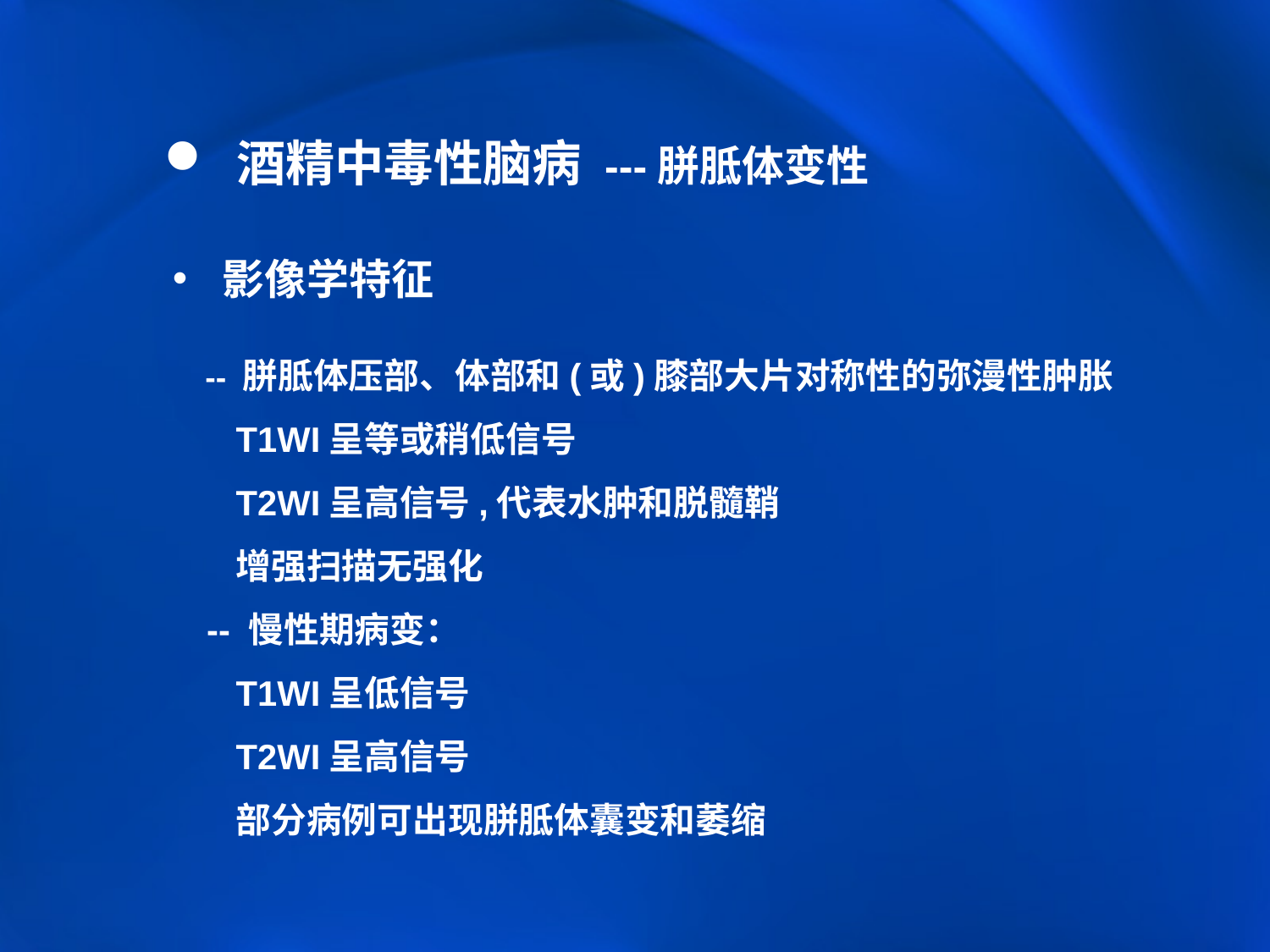

酒精中毒性脑病 ---胼胝体变性
 影像学特征
  -- 胼胝体压部、体部和(或)膝部大片对称性的弥漫性肿胀
     T1WI呈等或稍低信号
     T2WI呈高信号,代表水肿和脱髓鞘
     增强扫描无强化
  -- 慢性期病变：
     T1WI呈低信号
     T2WI呈高信号
     部分病例可出现胼胝体囊变和萎缩